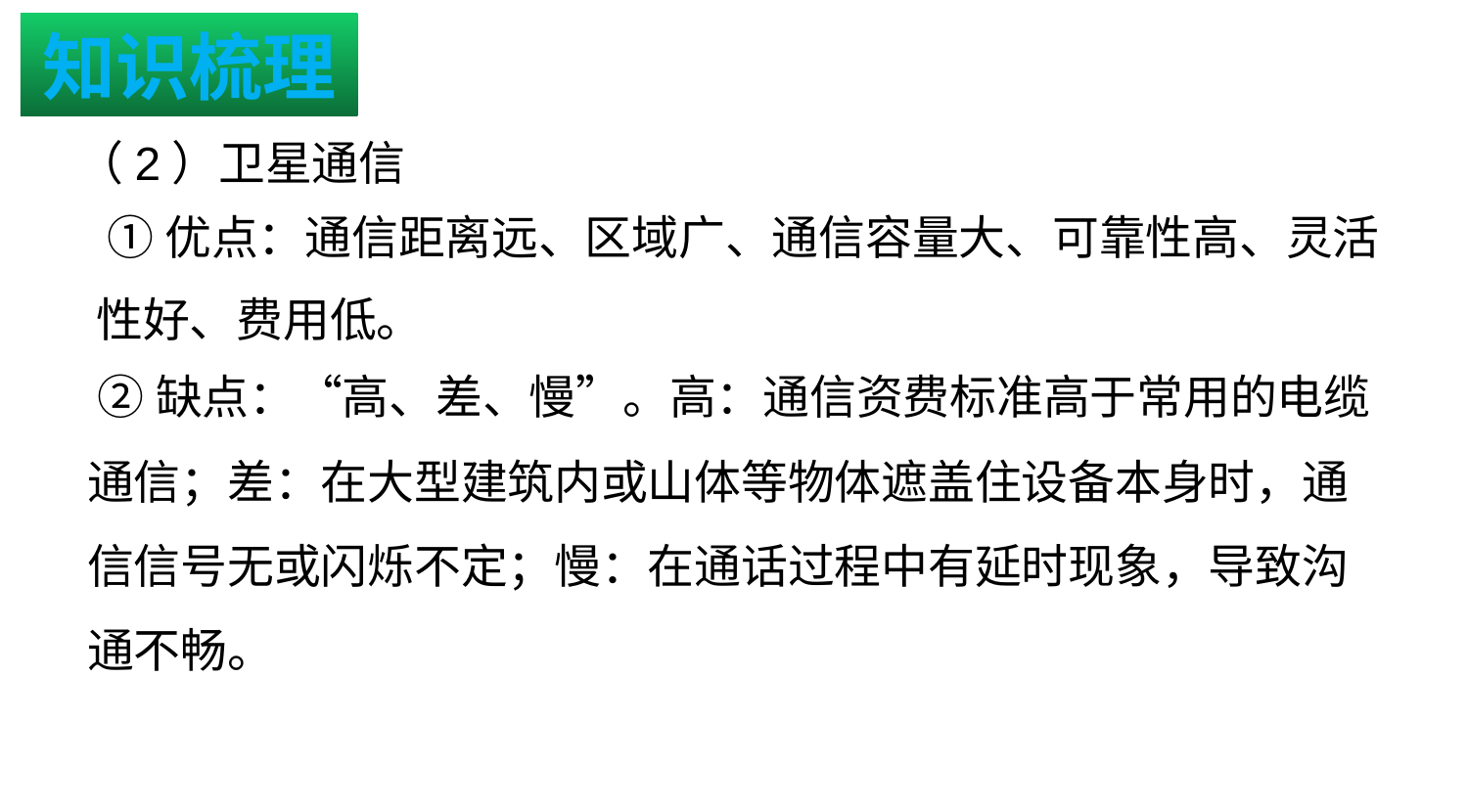

知识梳理
（2）卫星通信
 ①优点：通信距离远、区域广、通信容量大、可靠性高、灵活

性好、费用低。
 ②缺点：“高、差、慢”。高：通信资费标准高于常用的电缆
通信；差：在大型建筑内或山体等物体遮盖住设备本身时，通信信号无或闪烁不定；慢：在通话过程中有延时现象，导致沟通不畅。